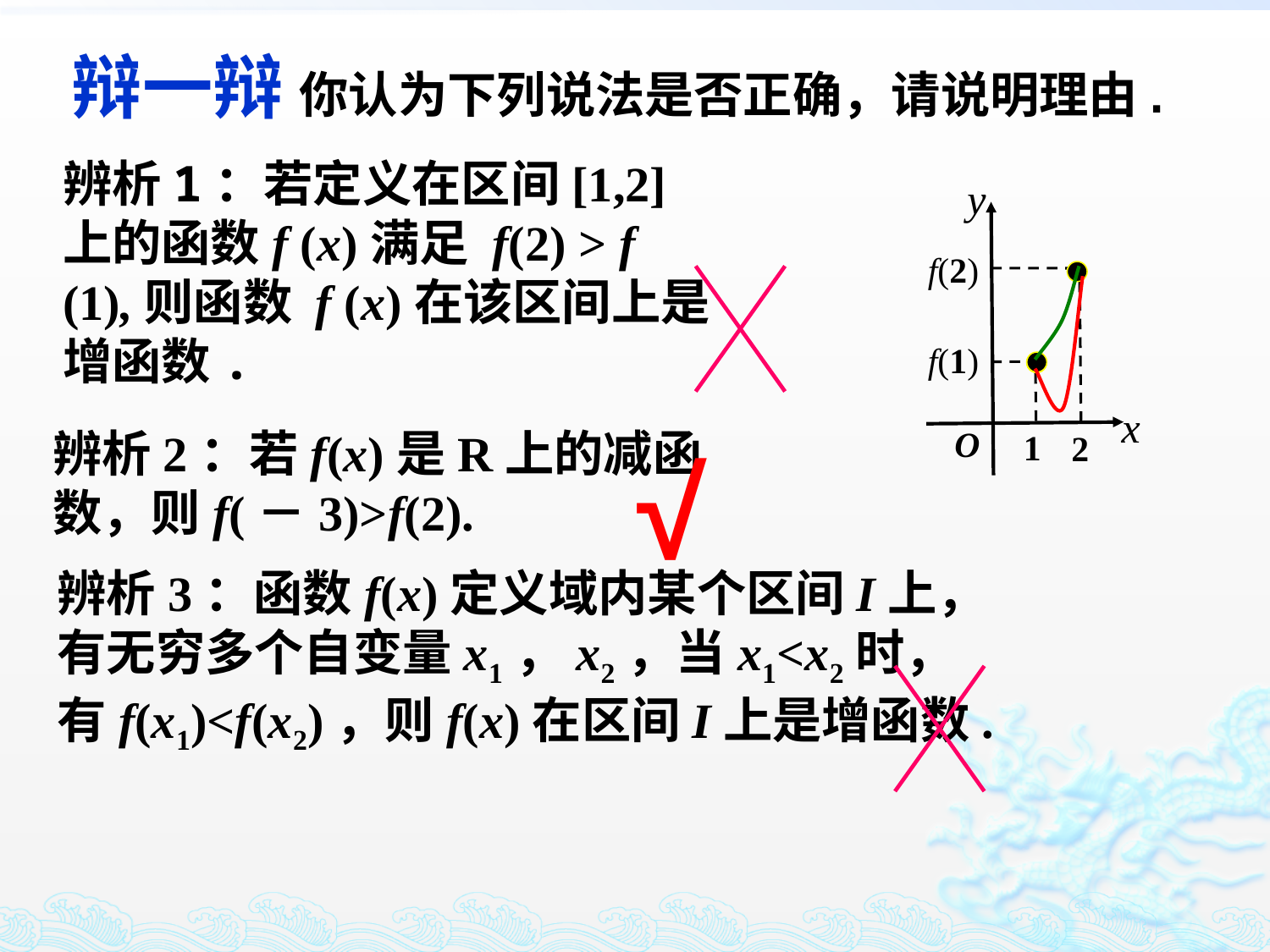

辩一辩 你认为下列说法是否正确，请说明理由.
辨析1：若定义在区间[1,2]上的函数f (x)满足 f(2) > f (1),则函数 f (x)在该区间上是增函数.
y

x
O

f(2)

f(1)

1
2

辨析2：若f(x)是R上的减函数，则f(－3)>f(2).

√
辨析3：函数f(x)定义域内某个区间I上，有无穷多个自变量x1，x2，当x1<x2时，有f(x1)<f(x2)，则f(x)在区间I上是增函数.